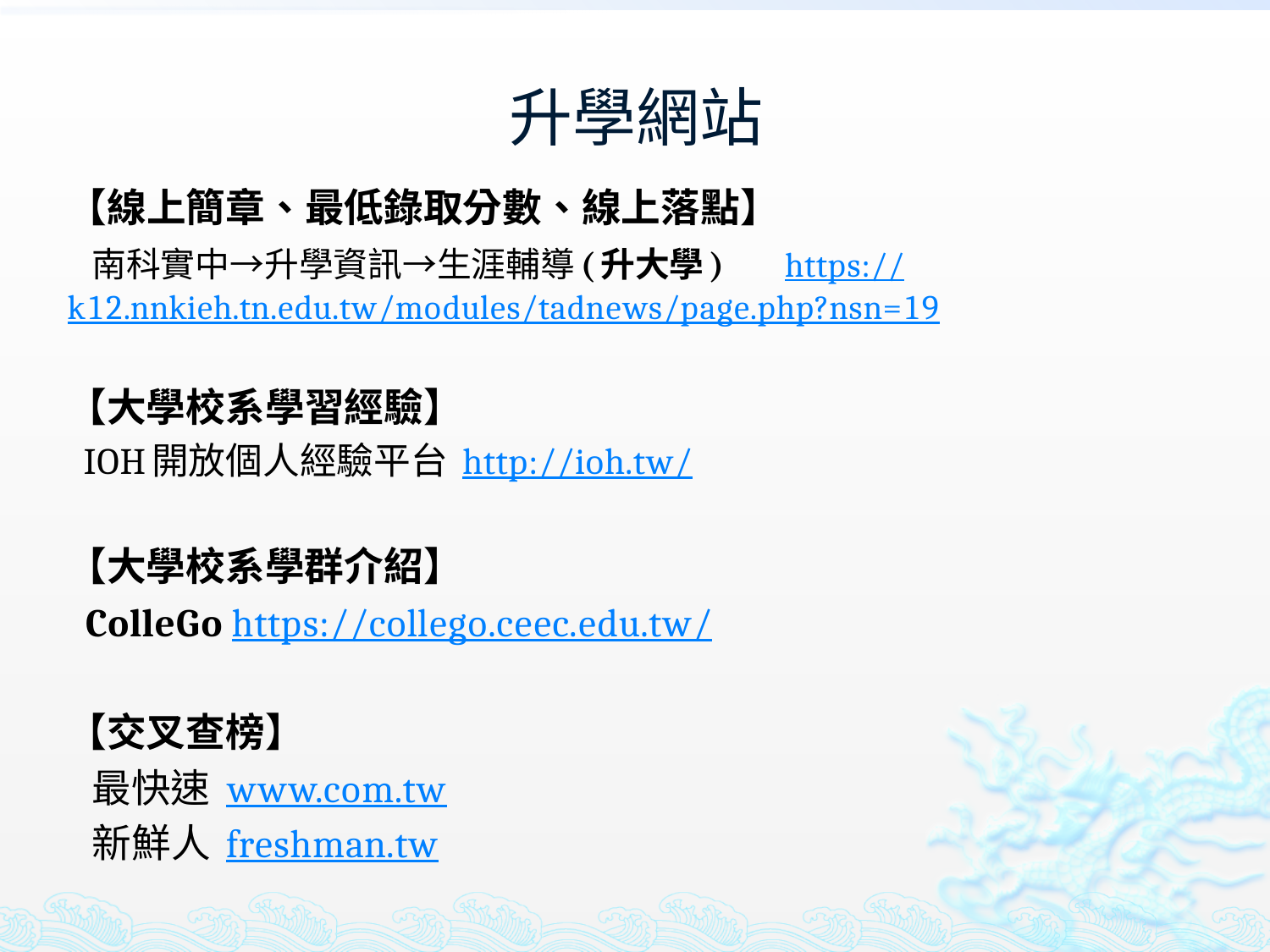

# 升學網站
【線上簡章、最低錄取分數、線上落點】
  南科實中→升學資訊→生涯輔導(升大學)        https://k12.nnkieh.tn.edu.tw/modules/tadnews/page.php?nsn=19

【大學校系學習經驗】
  IOH開放個人經驗平台 http://ioh.tw/

【大學校系學群介紹】
  ColleGo https://collego.ceec.edu.tw/

【交叉查榜】
  最快速 www.com.tw
  新鮮人 freshman.tw